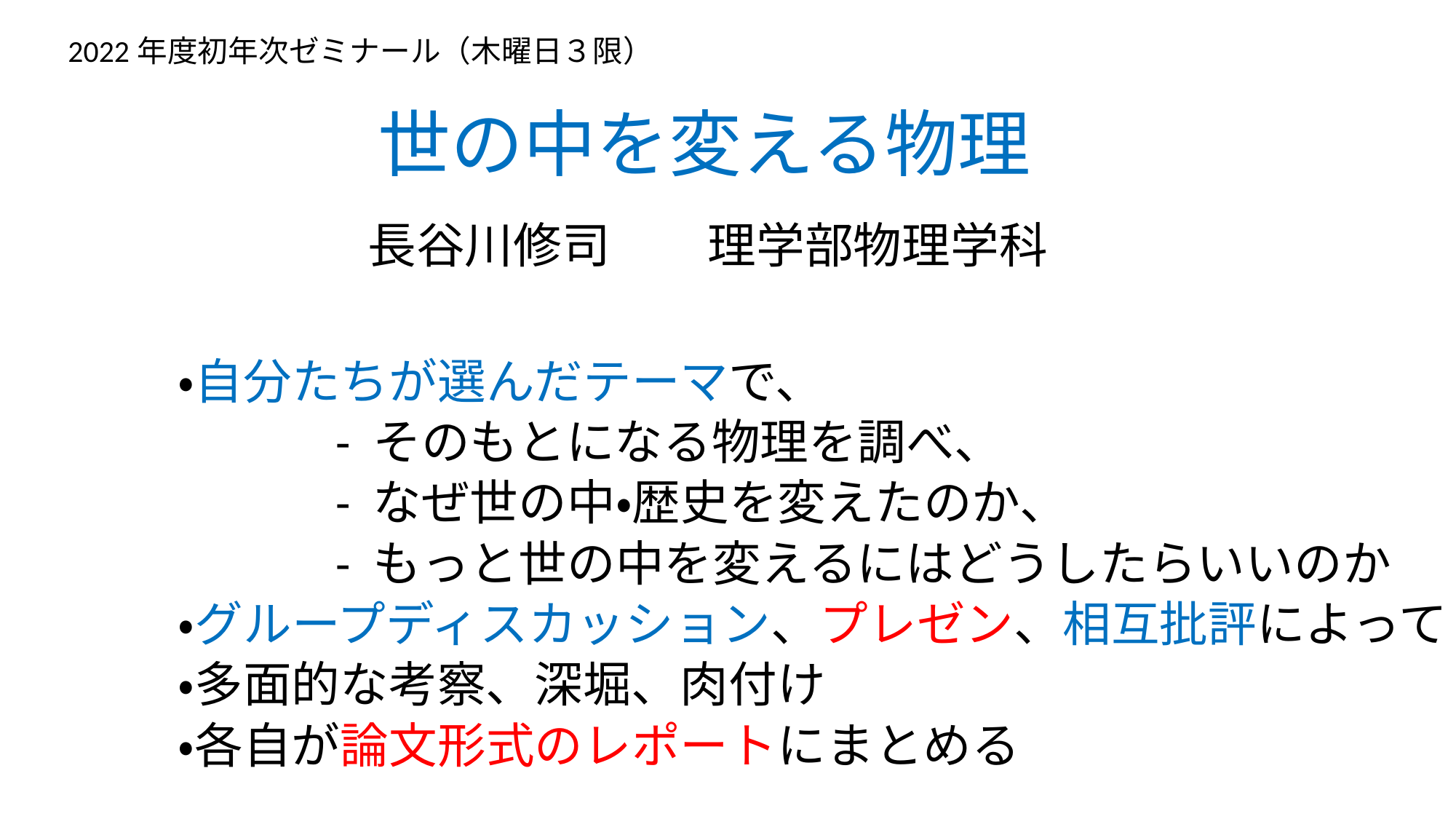

2022年度初年次ゼミナール（木曜日３限）
# 世の中を変える物理
長谷川修司　　理学部物理学科
　　　・自分たちが選んだテーマで、
　　　　　　- そのもとになる物理を調べ、
　　　　　　- なぜ世の中・歴史を変えたのか、
　　　　　　- もっと世の中を変えるにはどうしたらいいのか
　　　・グループディスカッション、プレゼン、相互批評によって
　　　・多面的な考察、深堀、肉付け
　　　・各自が論文形式のレポートにまとめる